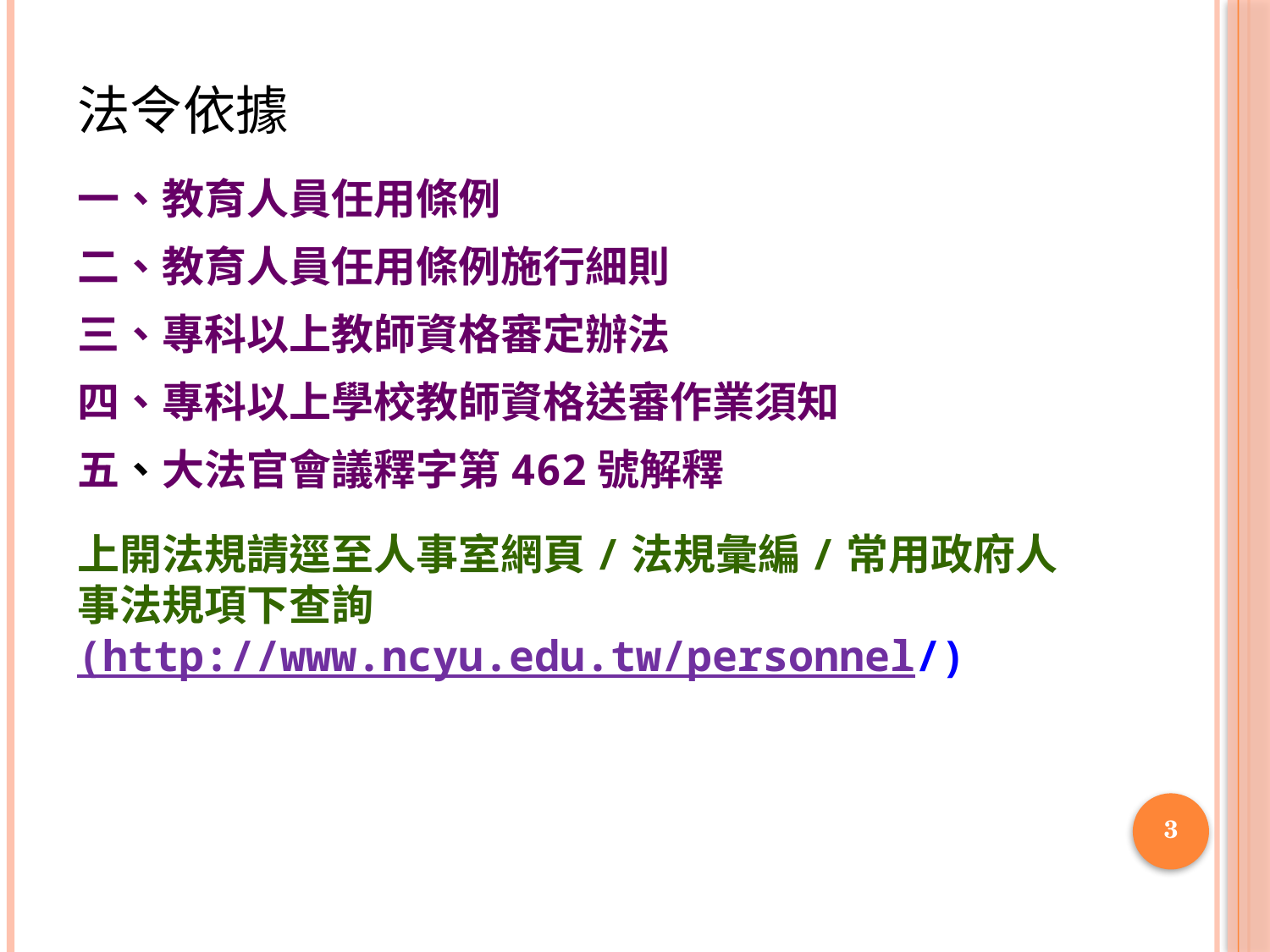

# 法令依據
一、教育人員任用條例
二、教育人員任用條例施行細則
三、專科以上教師資格審定辦法
四、專科以上學校教師資格送審作業須知
五、大法官會議釋字第462號解釋
上開法規請逕至人事室網頁/法規彙編/常用政府人事法規項下查詢(http://www.ncyu.edu.tw/personnel/)

3